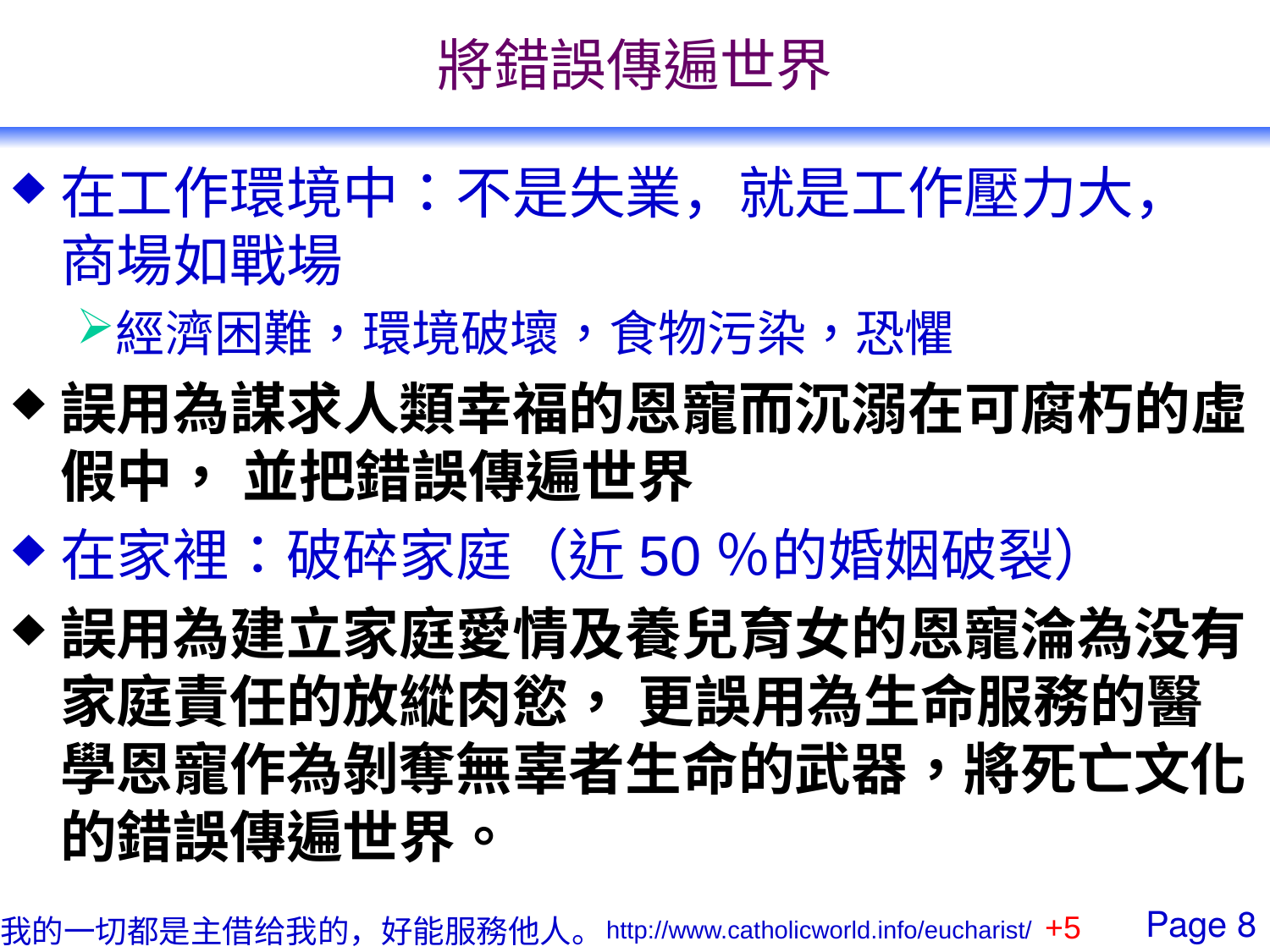

# 將錯誤傳遍世界
在工作​​​​環境中：不是失業，就是工作壓力大， 商場如戰場
經濟困難，環境破壞，食物污染，恐懼
誤用為謀求人類幸福的恩寵而沉溺在可腐朽的虛假中， 並把錯誤傳遍世界
在家裡：破碎家庭（近50％的婚姻破裂）
誤用為建立家庭愛情及養兒育女的恩寵淪為没有家庭責任的放縱肉慾， 更誤用為生命服務的醫學恩寵作為剝奪無辜者生命的武器，將死亡文化的錯誤傳遍世界。
+5